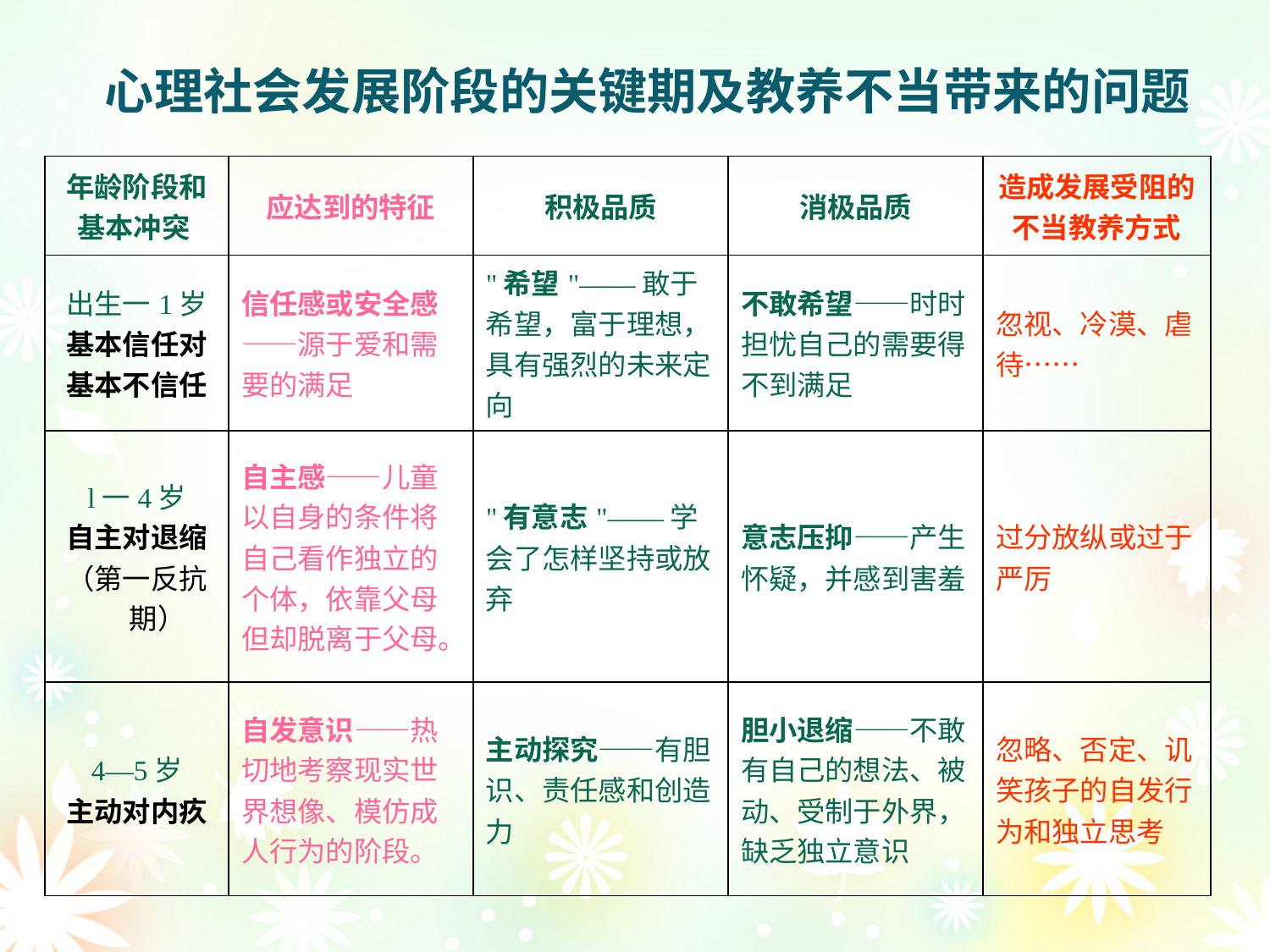

# 心理社会发展阶段的关键期及教养不当带来的问题
| 年龄阶段和基本冲突 | 应达到的特征 | 积极品质 | 消极品质 | 造成发展受阻的不当教养方式 |
| --- | --- | --- | --- | --- |
| 出生一1岁 基本信任对基本不信任 | 信任感或安全感——源于爱和需要的满足 | "希望"——敢于希望，富于理想，具有强烈的未来定向 | 不敢希望——时时担忧自己的需要得不到满足 | 忽视、冷漠、虐待…… |
| l一4岁 自主对退缩 （第一反抗期） | 自主感——儿童以自身的条件将自己看作独立的个体，依靠父母但却脱离于父母。 | "有意志"——学会了怎样坚持或放弃 | 意志压抑——产生怀疑，并感到害羞 | 过分放纵或过于严厉 |
| 4—5岁 主动对内疚 | 自发意识——热切地考察现实世界想像、模仿成人行为的阶段。 | 主动探究——有胆识、责任感和创造力 | 胆小退缩——不敢有自己的想法、被动、受制于外界，缺乏独立意识 | 忽略、否定、讥笑孩子的自发行为和独立思考 |